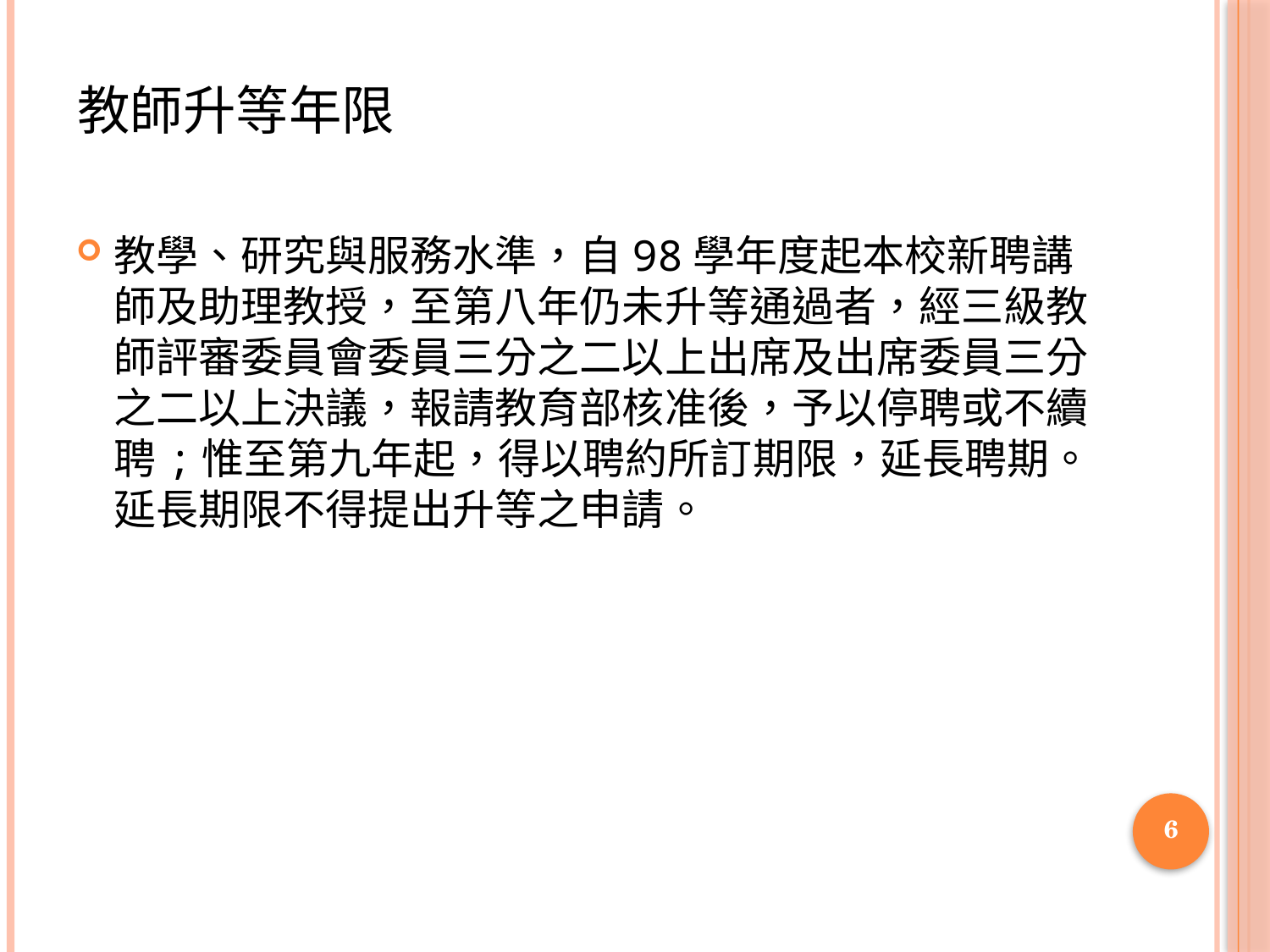

# 教師升等年限
教學、研究與服務水準，自98學年度起本校新聘講師及助理教授，至第八年仍未升等通過者，經三級教師評審委員會委員三分之二以上出席及出席委員三分之二以上決議，報請教育部核准後，予以停聘或不續聘;惟至第九年起，得以聘約所訂期限，延長聘期。延長期限不得提出升等之申請。

6